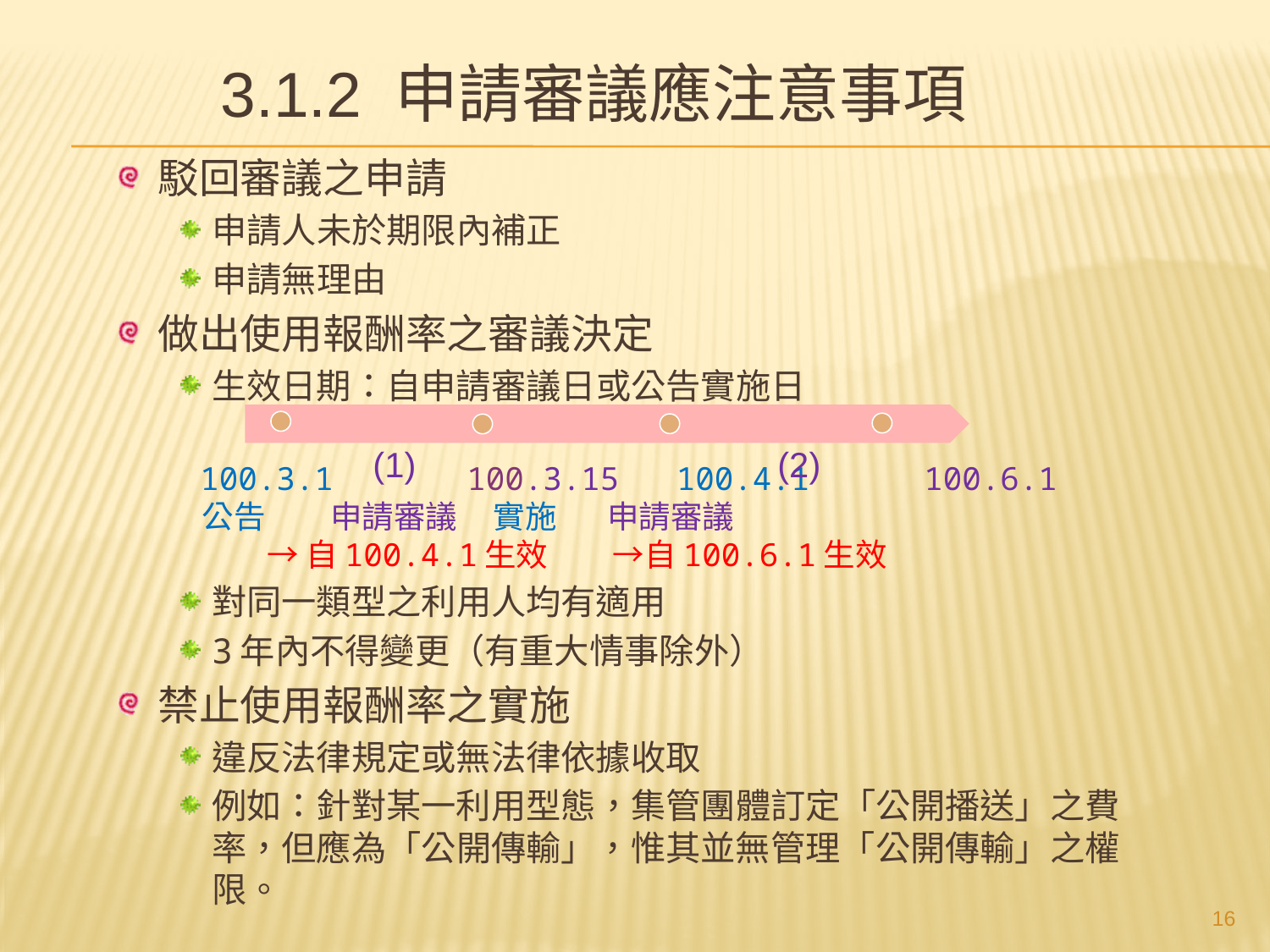

# 3.1.2 申請審議應注意事項
駁回審議之申請
申請人未於期限內補正
申請無理由
做出使用報酬率之審議決定
生效日期：自申請審議日或公告實施日

 100.3.1       100.3.15   100.4.1      100.6.1
  公告         申請審議     實施       申請審議
            →自100.4.1生效         →自100.6.1生效
對同一類型之利用人均有適用
3年內不得變更（有重大情事除外）
禁止使用報酬率之實施
違反法律規定或無法律依據收取
例如：針對某一利用型態，集管團體訂定「公開播送」之費率，但應為「公開傳輸」，惟其並無管理「公開傳輸」之權限。

(1)
(2)
16